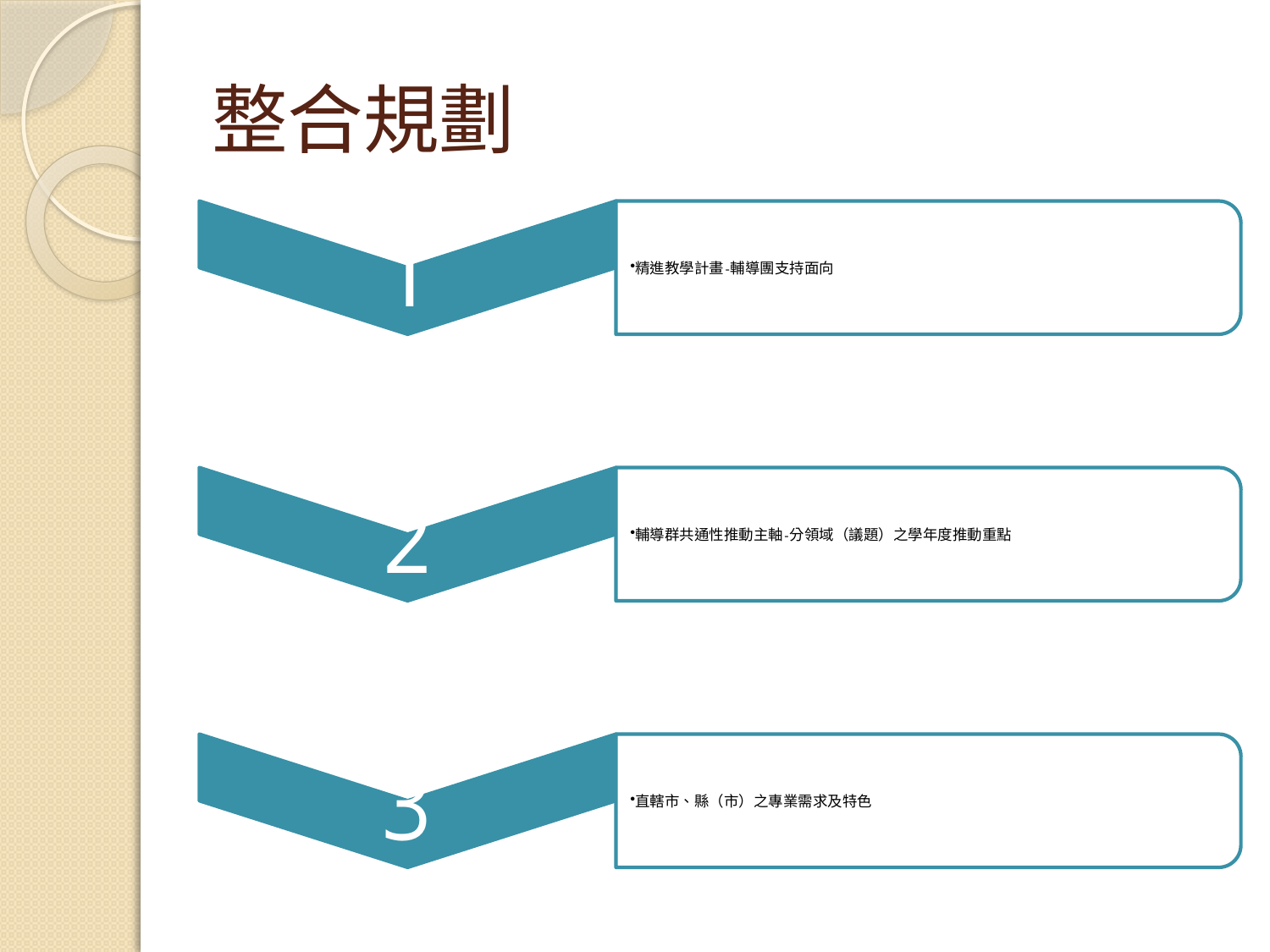

# 整合規劃
1
精進教學計畫-輔導團支持面向
2
輔導群共通性推動主軸-分領域（議題）之學年度推動重點
3
直轄市、縣（市）之專業需求及特色